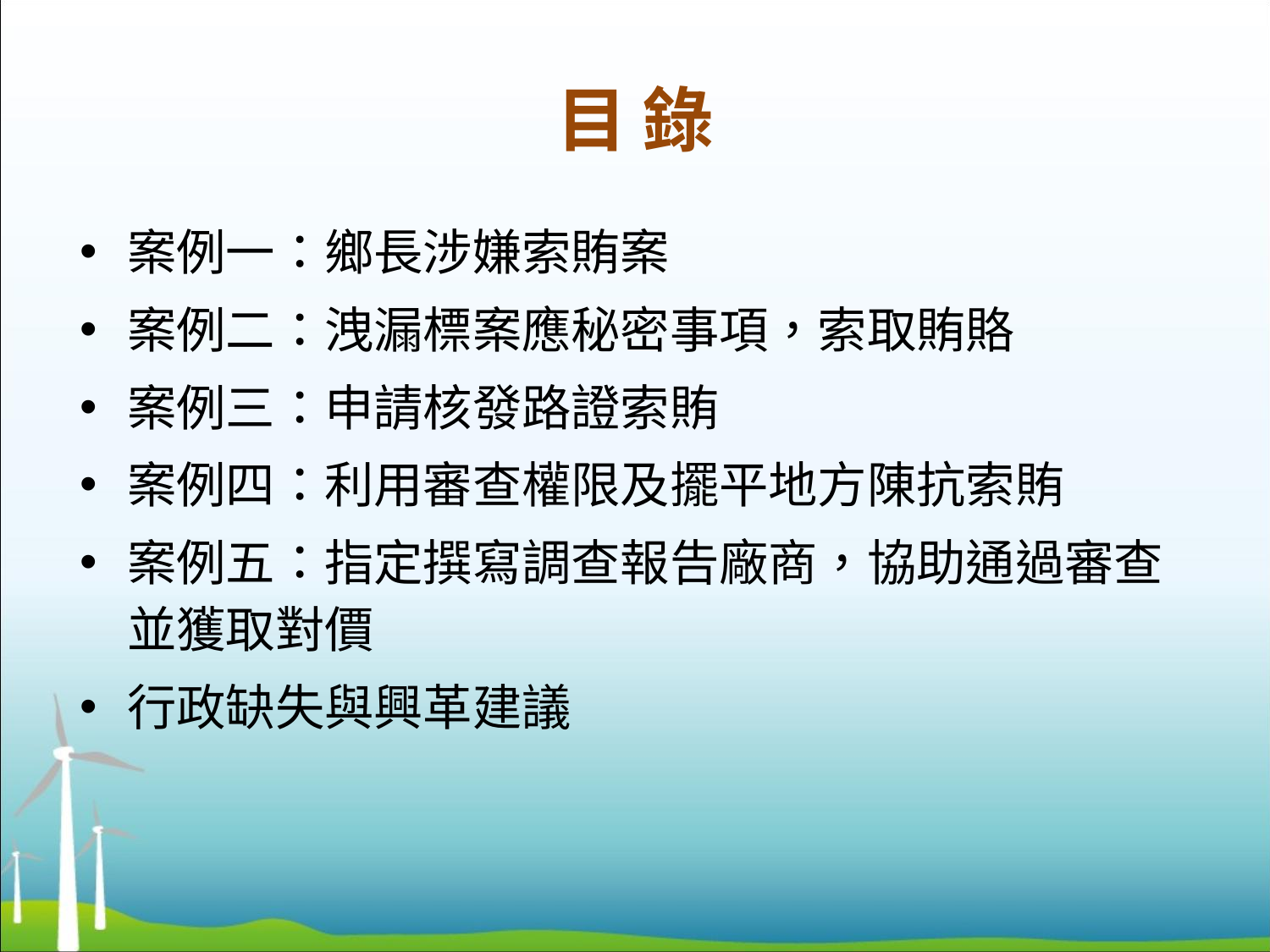

# 目 錄
案例一：鄉長涉嫌索賄案
案例二：洩漏標案應秘密事項，索取賄賂
案例三：申請核發路證索賄
案例四：利用審查權限及擺平地方陳抗索賄
案例五：指定撰寫調查報告廠商，協助通過審查並獲取對價
行政缺失與興革建議